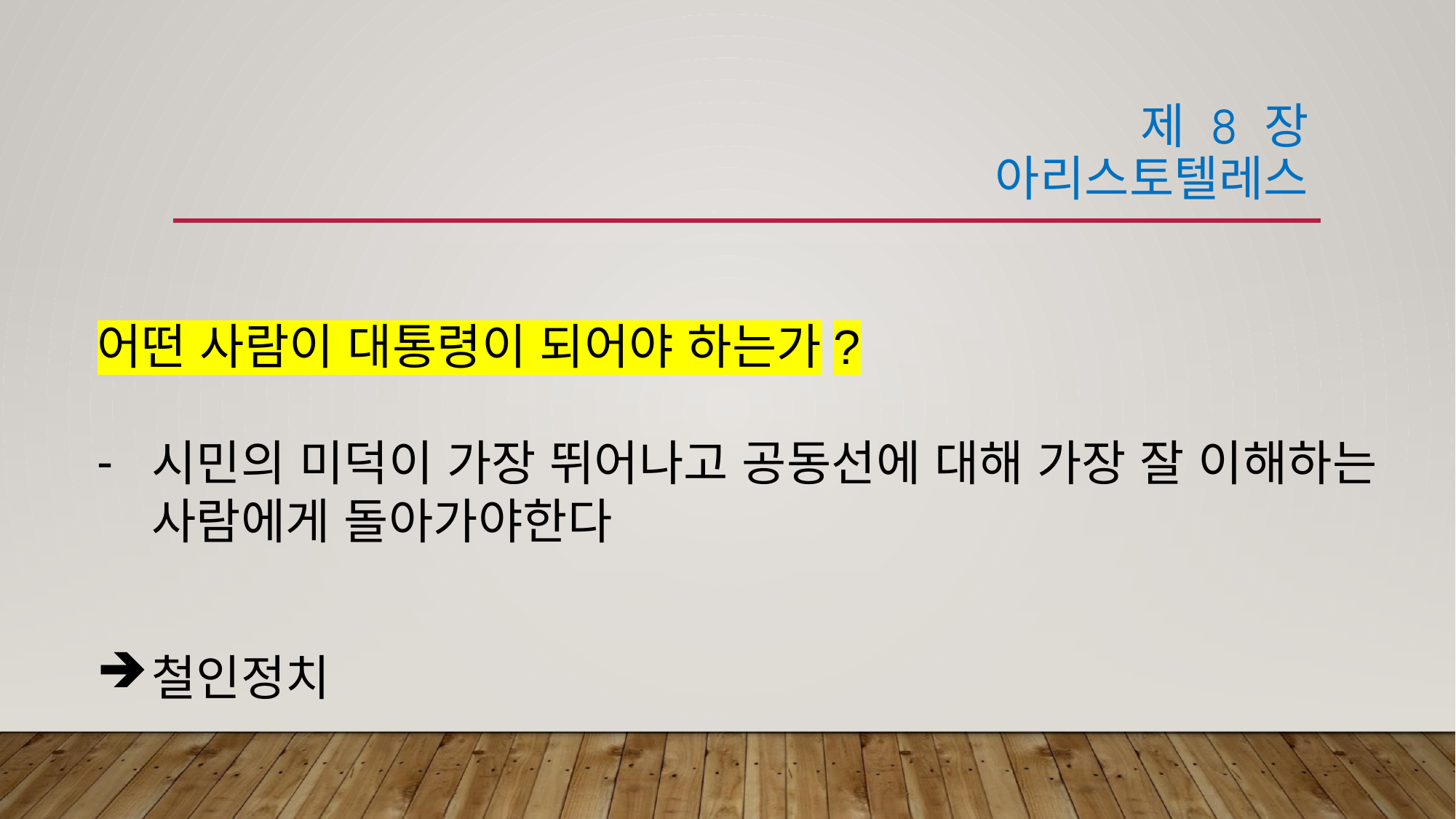

# 제 8 장 아리스토텔레스
어떤 사람이 대통령이 되어야 하는가?

시민의 미덕이 가장 뛰어나고 공동선에 대해 가장 잘 이해하는 사람에게 돌아가야한다
철인정치